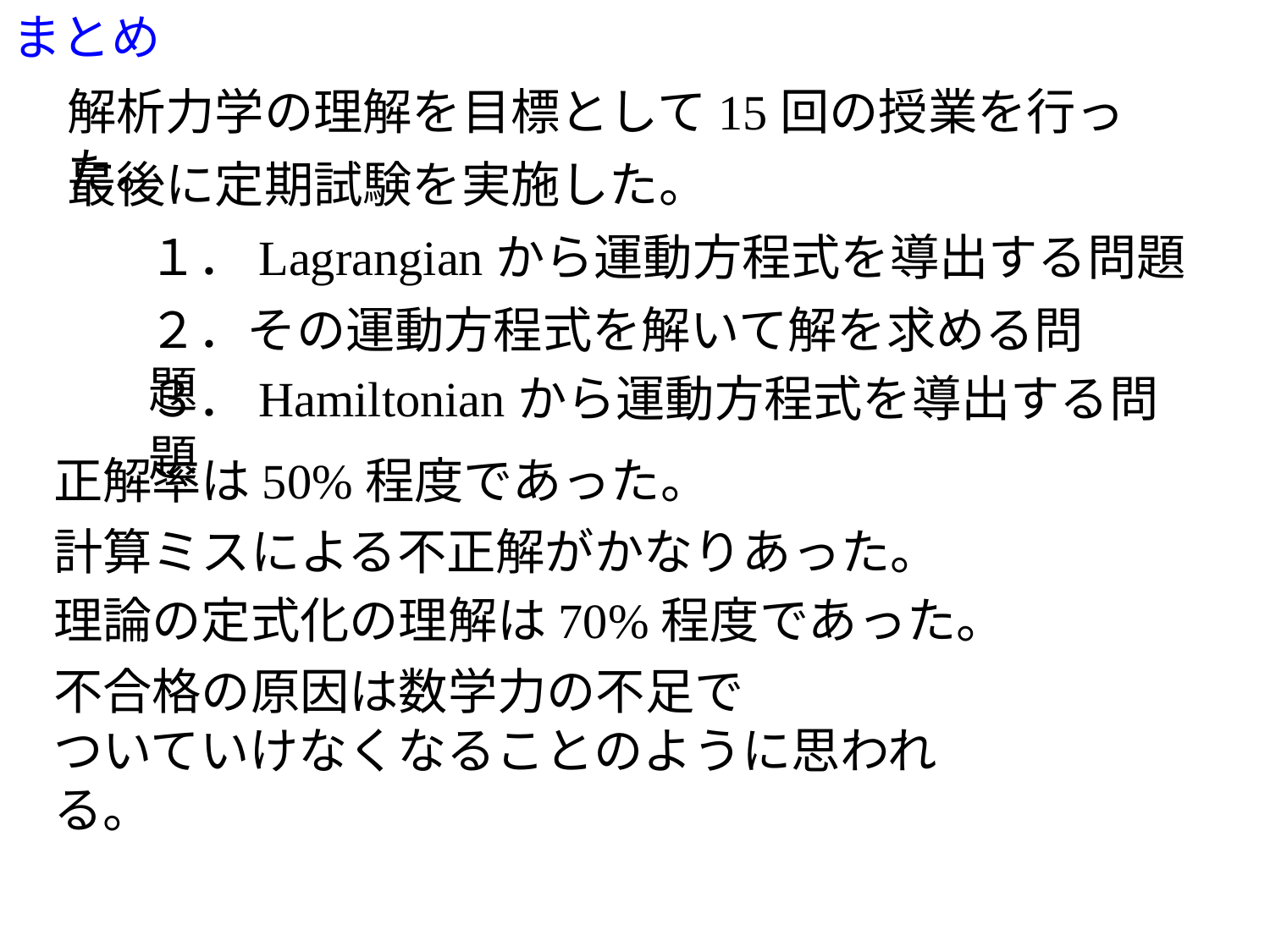

まとめ
解析力学の理解を目標として15回の授業を行った。
最後に定期試験を実施した。
１．Lagrangianから運動方程式を導出する問題
２．その運動方程式を解いて解を求める問題
３．Hamiltonianから運動方程式を導出する問題
正解率は50%程度であった。
計算ミスによる不正解がかなりあった。
理論の定式化の理解は70%程度であった。
不合格の原因は数学力の不足で
ついていけなくなることのように思われる。